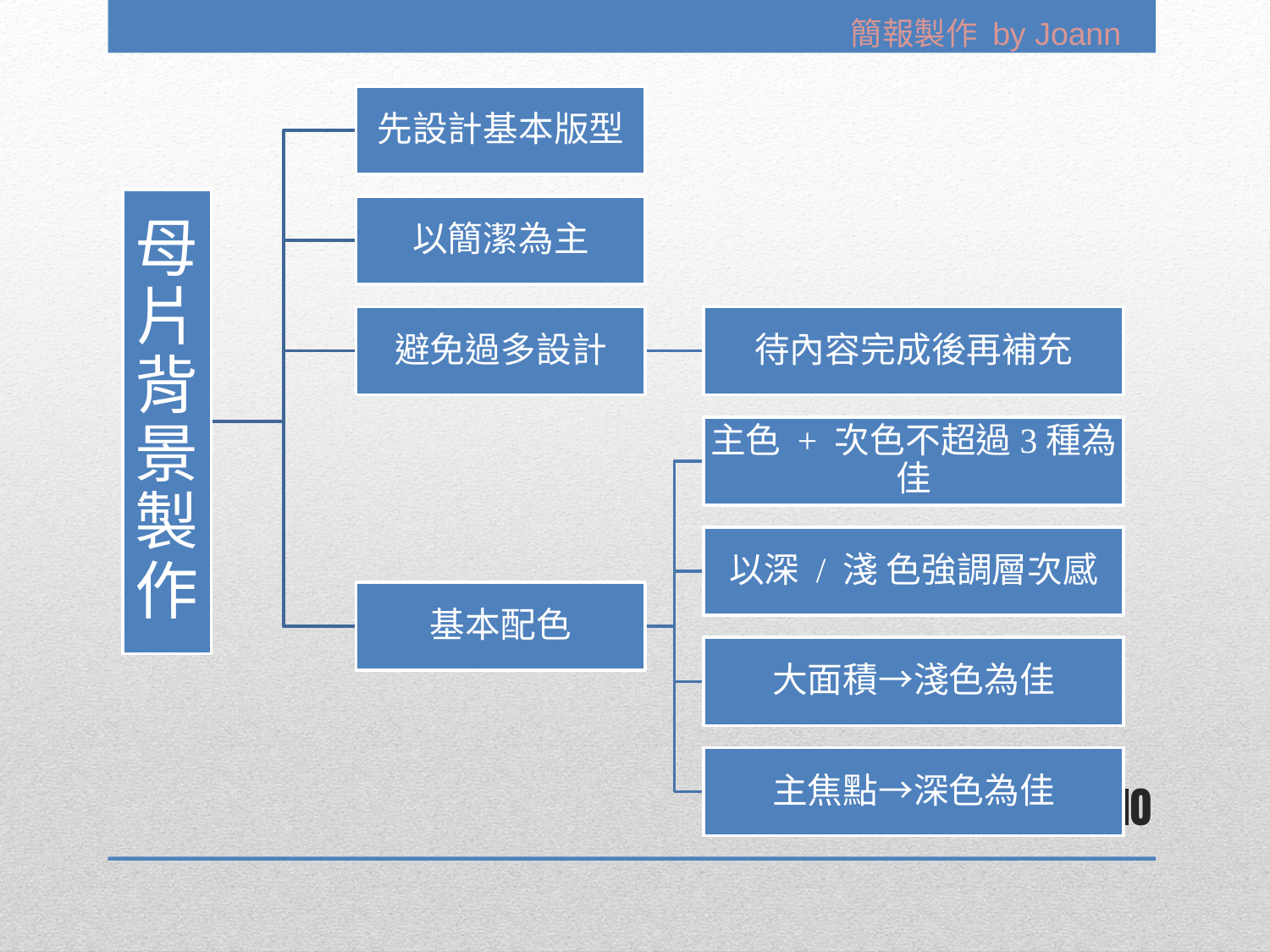

母片背景製作
先設計基本版型
以簡潔為主
避免過多設計
待內容完成後再補充
基本配色
主色 + 次色不超過3種為佳
以深 / 淺 色強調層次感
大面積→淺色為佳
主焦點→深色為佳
10